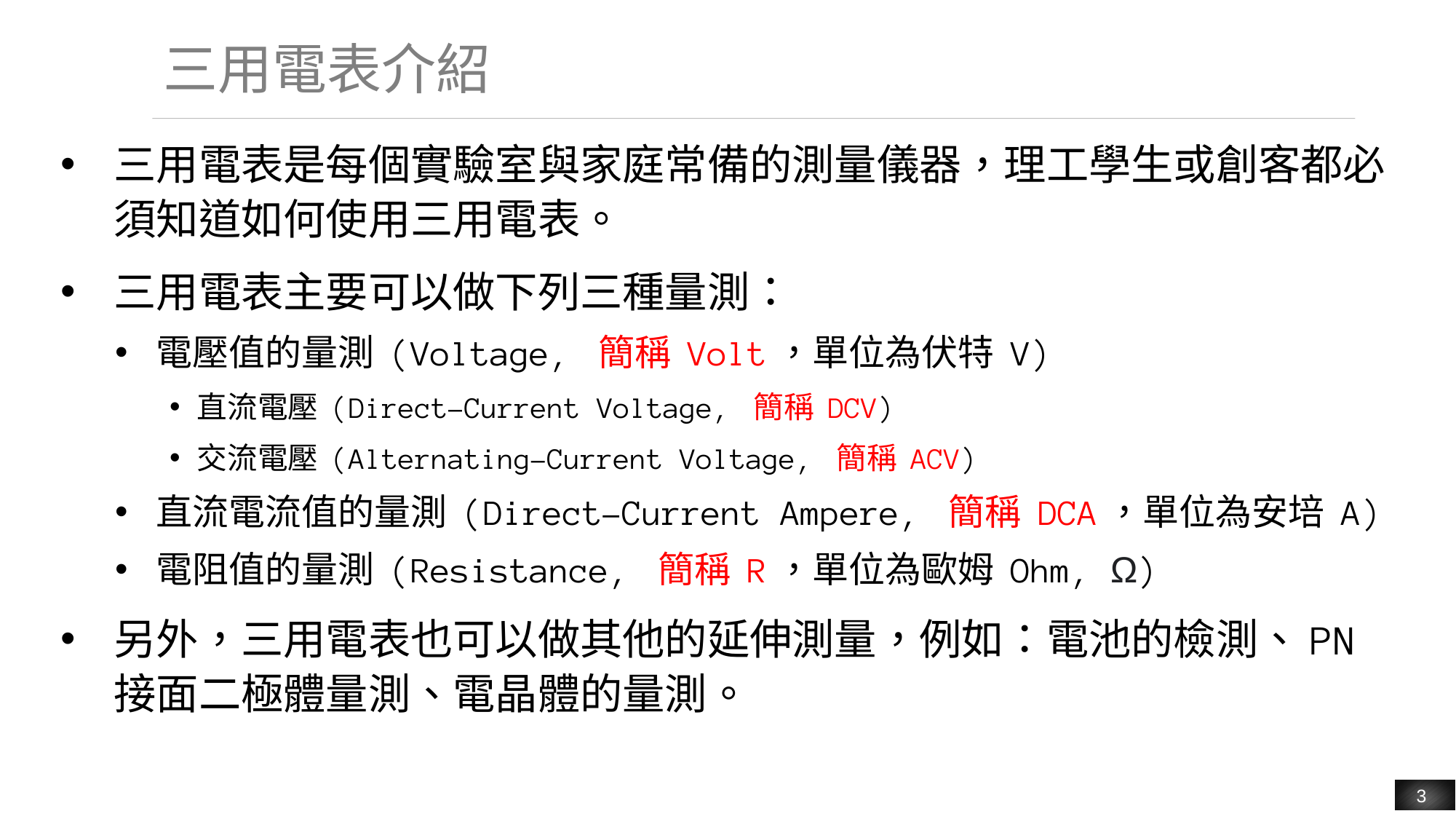

# 三用電表介紹
三用電表是每個實驗室與家庭常備的測量儀器，理工學生或創客都必須知道如何使用三用電表。
三用電表主要可以做下列三種量測：
電壓值的量測 (Voltage, 簡稱 Volt，單位為伏特 V)
直流電壓 (Direct-Current Voltage, 簡稱 DCV)
交流電壓 (Alternating-Current Voltage, 簡稱 ACV)
直流電流值的量測 (Direct-Current Ampere, 簡稱 DCA，單位為安培 A)
電阻值的量測 (Resistance, 簡稱 R，單位為歐姆 Ohm, Ω)
另外，三用電表也可以做其他的延伸測量，例如：電池的檢測、PN 接面二極體量測、電晶體的量測。